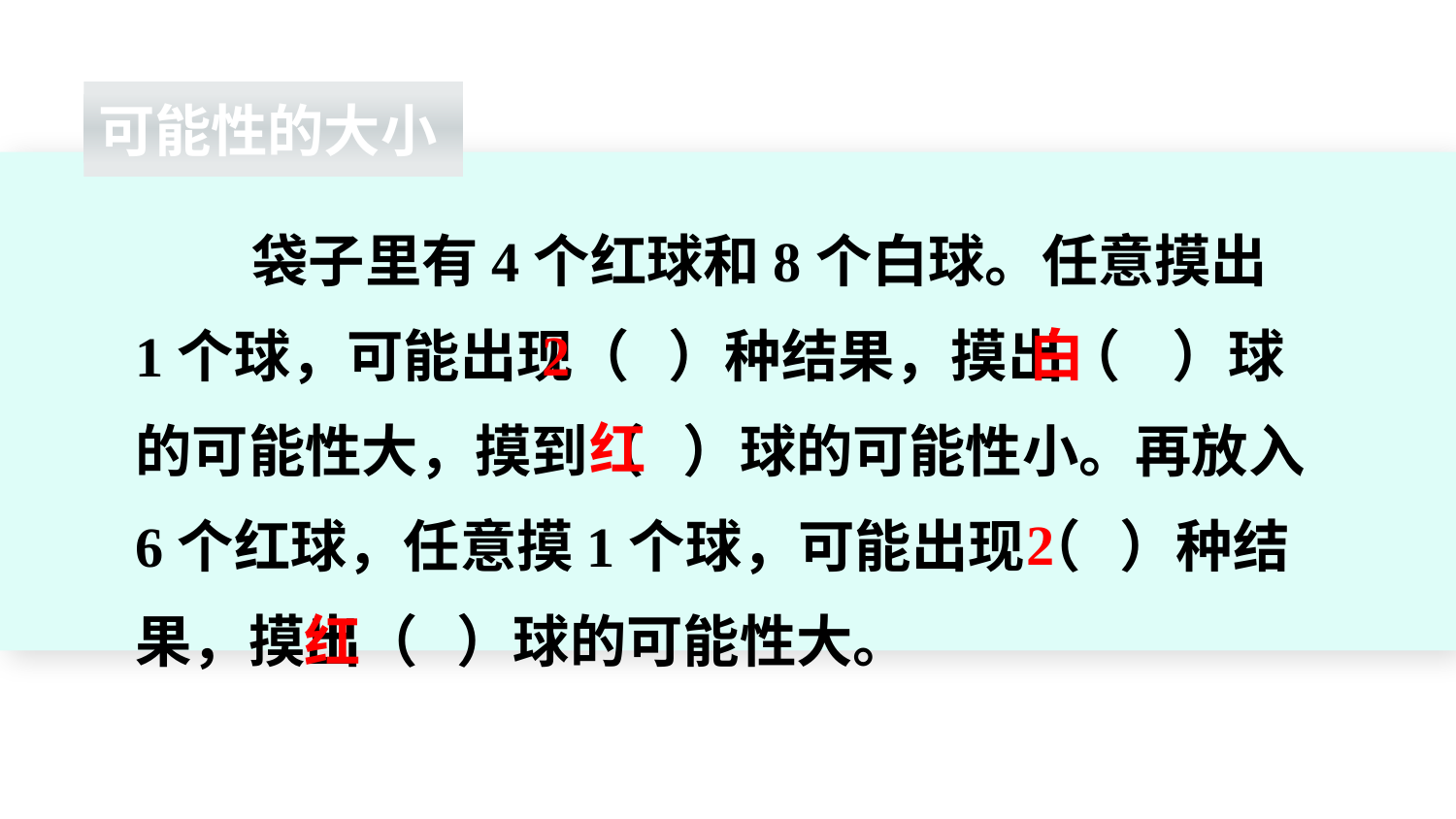

可能性的大小
        袋子里有4个红球和8个白球。任意摸出1个球，可能出现（   ）种结果，摸出（    ）球的可能性大，摸到（   ）球的可能性小。再放入6个红球，任意摸1个球，可能出现（   ）种结果，摸出（   ）球的可能性大。
2
白
红
2
红